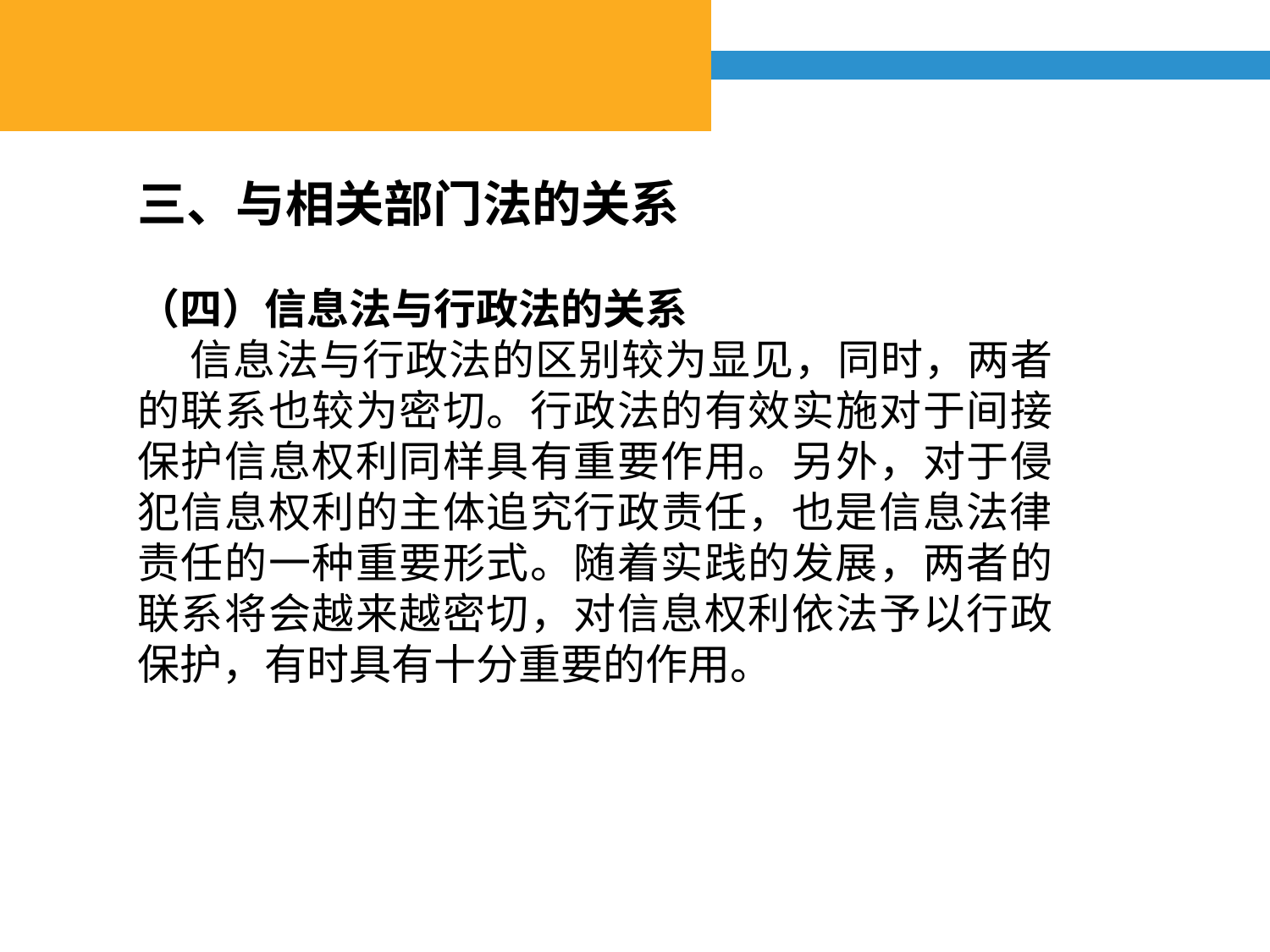

三、与相关部门法的关系

（四）信息法与行政法的关系
    信息法与行政法的区别较为显见，同时，两者的联系也较为密切。行政法的有效实施对于间接保护信息权利同样具有重要作用。另外，对于侵犯信息权利的主体追究行政责任，也是信息法律责任的一种重要形式。随着实践的发展，两者的联系将会越来越密切，对信息权利依法予以行政保护，有时具有十分重要的作用。